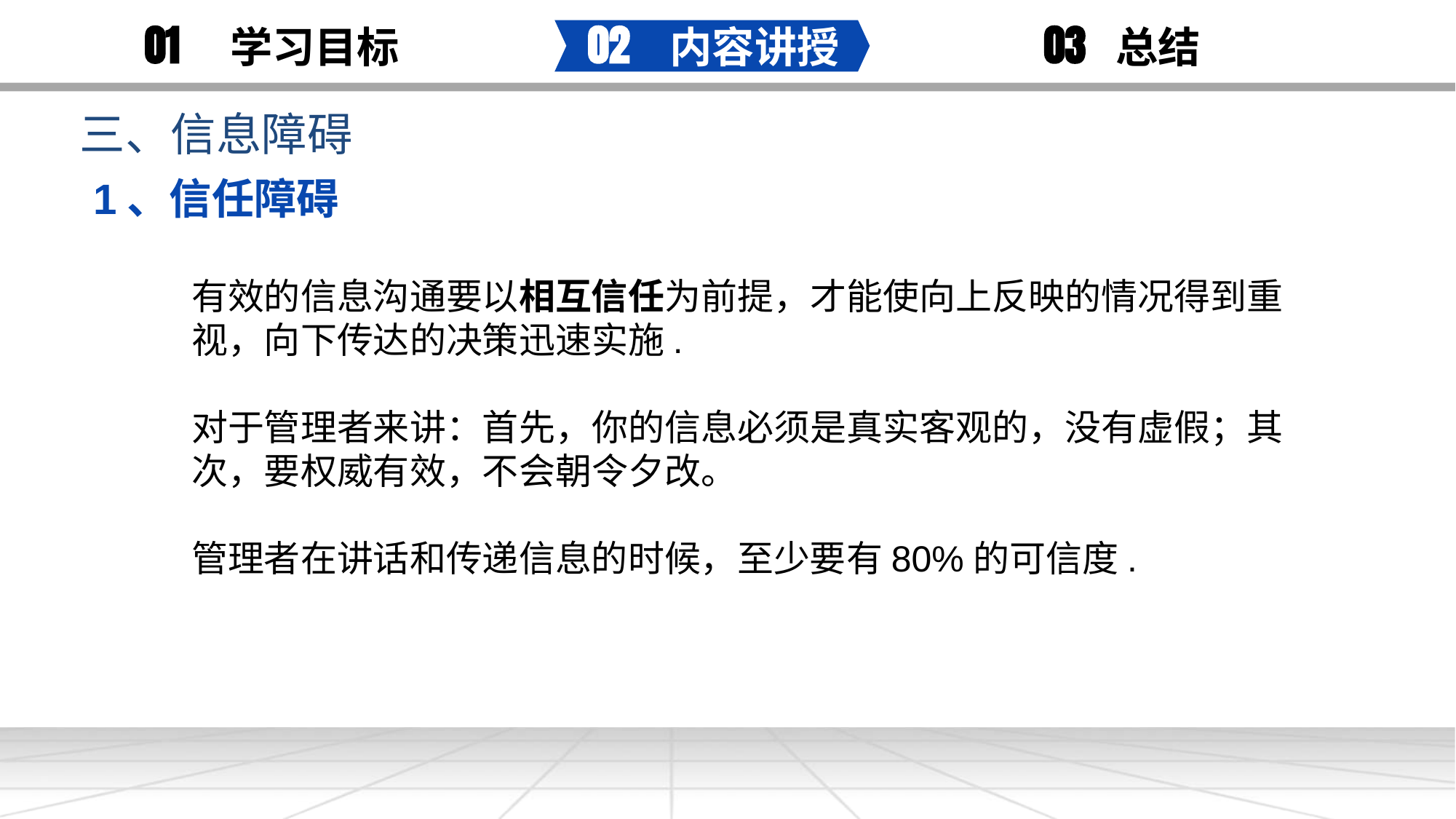

02   内容讲授
03  总结
01    学习目标

三、信息障碍
1、信任障碍

有效的信息沟通要以相互信任为前提，才能使向上反映的情况得到重视，向下传达的决策迅速实施.

对于管理者来讲：首先，你的信息必须是真实客观的，没有虚假；其次，要权威有效，不会朝令夕改。

管理者在讲话和传递信息的时候，至少要有80%的可信度.